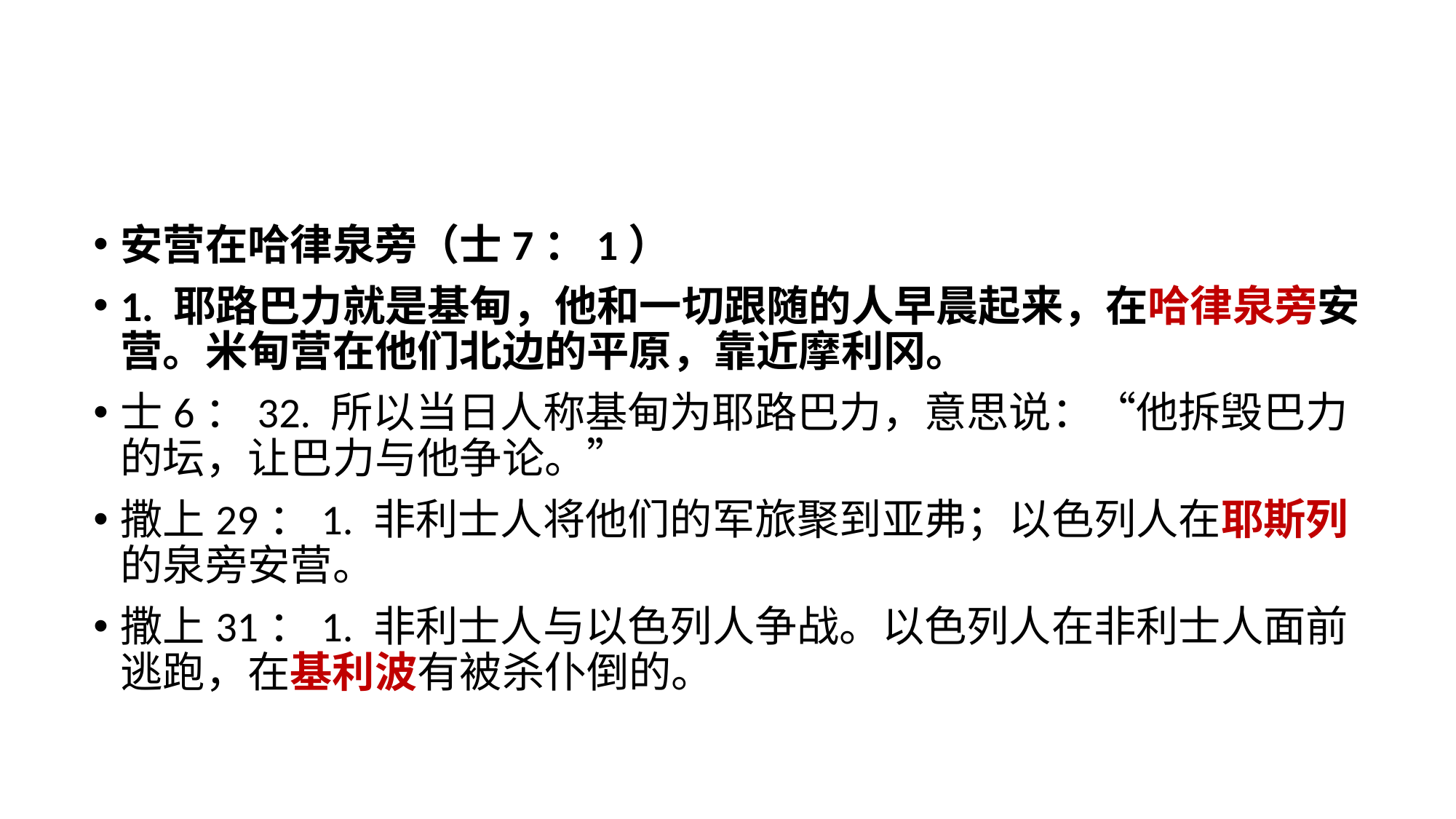

安营在哈律泉旁（士7：1）
1. 耶路巴力就是基甸，他和一切跟随的人早晨起来，在哈律泉旁安营。米甸营在他们北边的平原，靠近摩利冈。
士6：32. 所以当日人称基甸为耶路巴力，意思说：“他拆毁巴力的坛，让巴力与他争论。”
撒上29：1. 非利士人将他们的军旅聚到亚弗；以色列人在耶斯列的泉旁安营。
撒上31：1. 非利士人与以色列人争战。以色列人在非利士人面前逃跑，在基利波有被杀仆倒的。